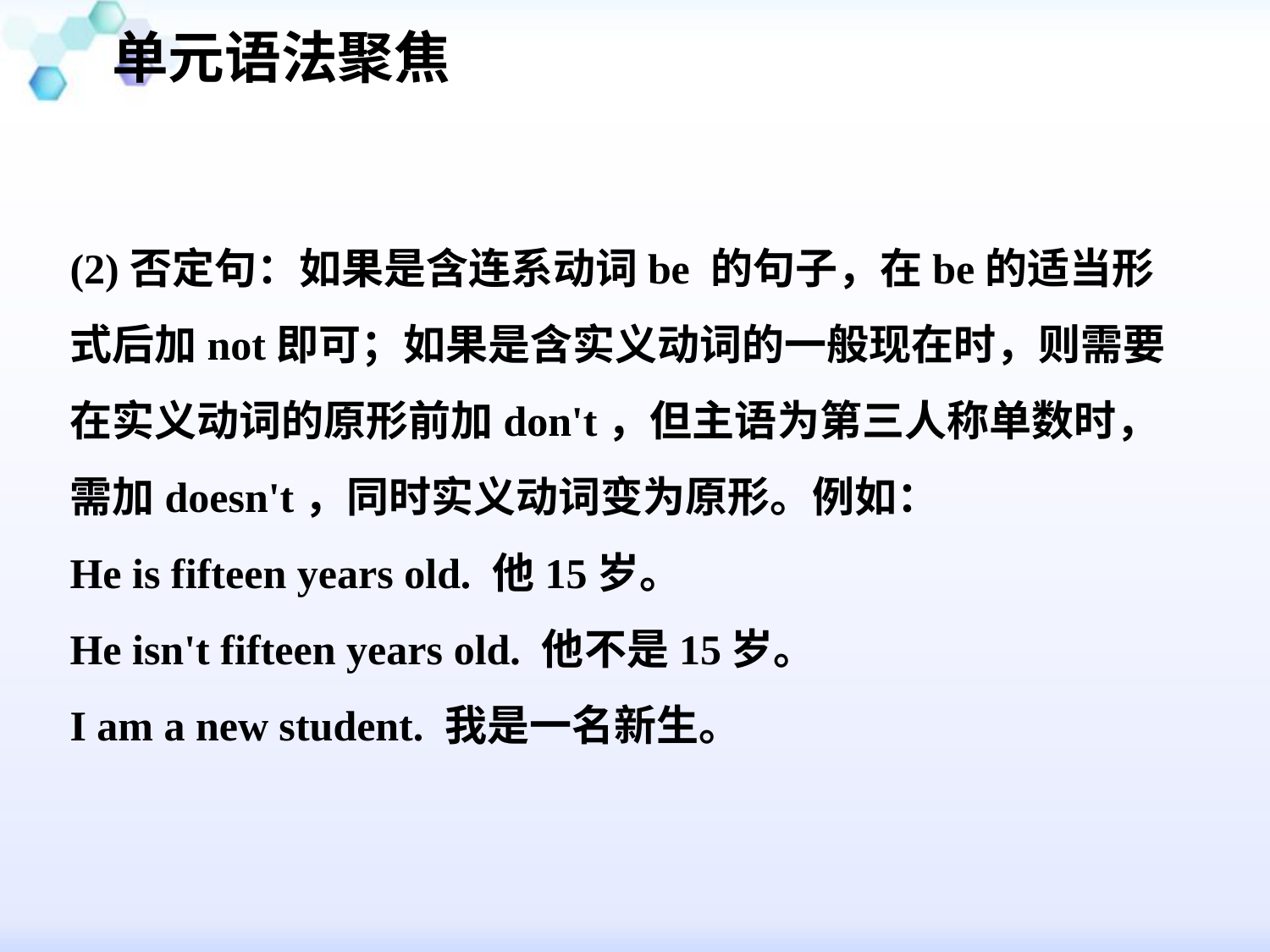

单元语法聚焦
#
(2)否定句：如果是含连系动词be 的句子，在be的适当形式后加not即可；如果是含实义动词的一般现在时，则需要在实义动词的原形前加don't，但主语为第三人称单数时，需加doesn't，同时实义动词变为原形。例如：
He is fifteen years old. 他15岁。
He isn't fifteen years old. 他不是15岁。
I am a new student. 我是一名新生。